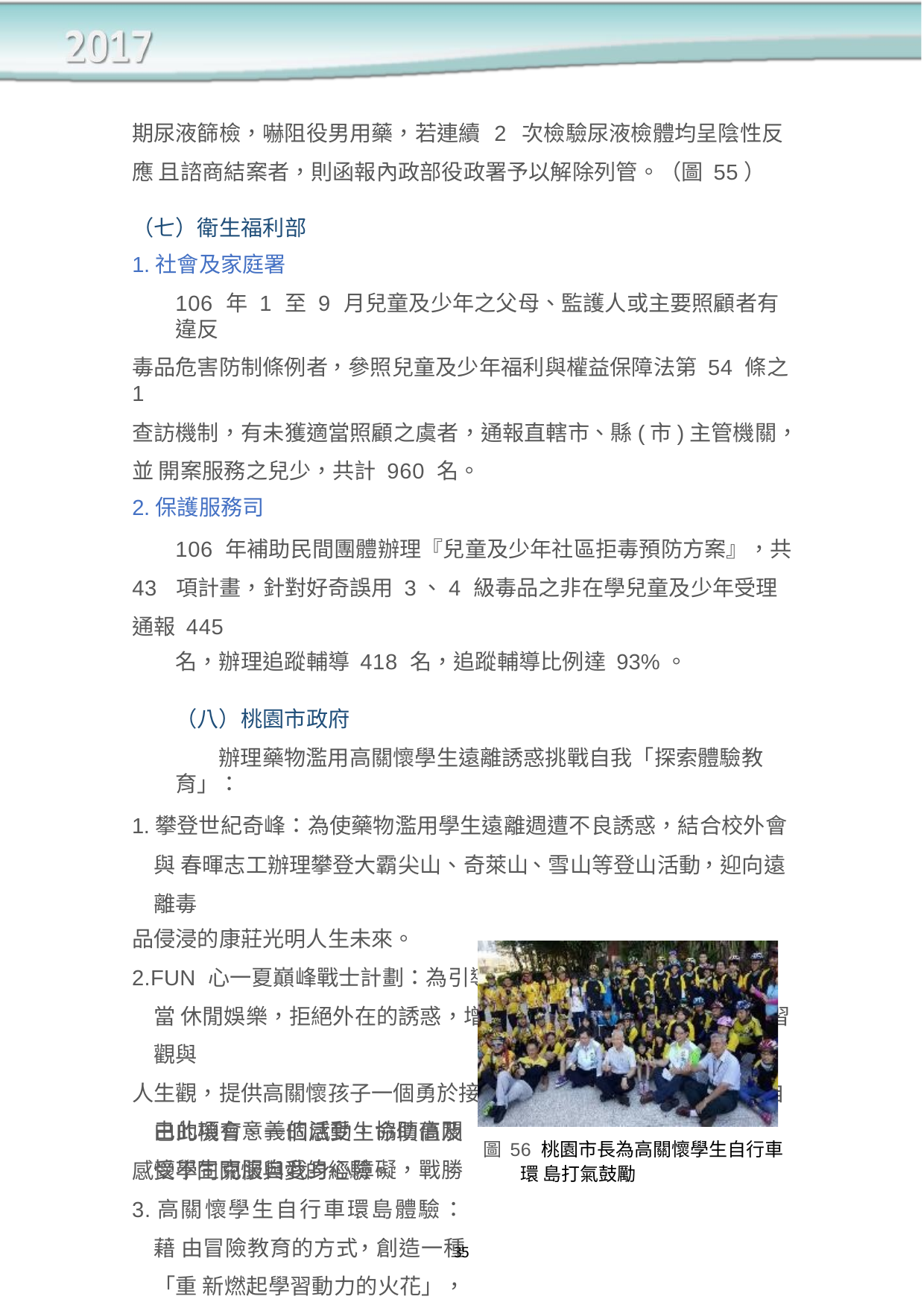

期尿液篩檢，嚇阻役男用藥，若連續 2 次檢驗尿液檢體均呈陰性反應 且諮商結案者，則函報內政部役政署予以解除列管。（圖 55）

（七）衛生福利部
1.社會及家庭署
106 年 1 至 9 月兒童及少年之父母、監護人或主要照顧者有違反
毒品危害防制條例者，參照兒童及少年福利與權益保障法第 54 條之 1
查訪機制，有未獲適當照顧之虞者，通報直轄市、縣(市)主管機關，並 開案服務之兒少，共計 960 名。
2.保護服務司
106 年補助民間團體辦理『兒童及少年社區拒毒預防方案』，共 43  項計畫，針對好奇誤用 3、4 級毒品之非在學兒童及少年受理通報 445
名，辦理追蹤輔導 418 名，追蹤輔導比例達 93%。

（八）桃園市政府
辦理藥物濫用高關懷學生遠離誘惑挑戰自我「探索體驗教育」：
1.攀登世紀奇峰：為使藥物濫用學生遠離週遭不良誘惑，結合校外會與 春暉志工辦理攀登大霸尖山、奇萊山、雪山等登山活動，迎向遠離毒
品侵浸的康莊光明人生未來。
2.FUN 心一夏巔峰戰士計劃：為引導藥物濫用及高關懷學生培養正當 休閒娛樂，拒絕外在的誘惑，增強問題解決能力，培養正確學習觀與
人生觀，提供高關懷孩子一個勇於接受挑戰的機會、一個重新認識自 己的機會、一個感受生命價值及
感受不同關懷與愛的經驗。
3.高關懷學生自行車環島體驗：藉 由冒險教育的方式，創造一種「重 新燃起學習動力的火花」，期能藉

由此項有意義的活動，協助高關 懷學生克服自我身心障礙，戰勝
圖 56 桃園市長為高關懷學生自行車環 島打氣鼓勵

35